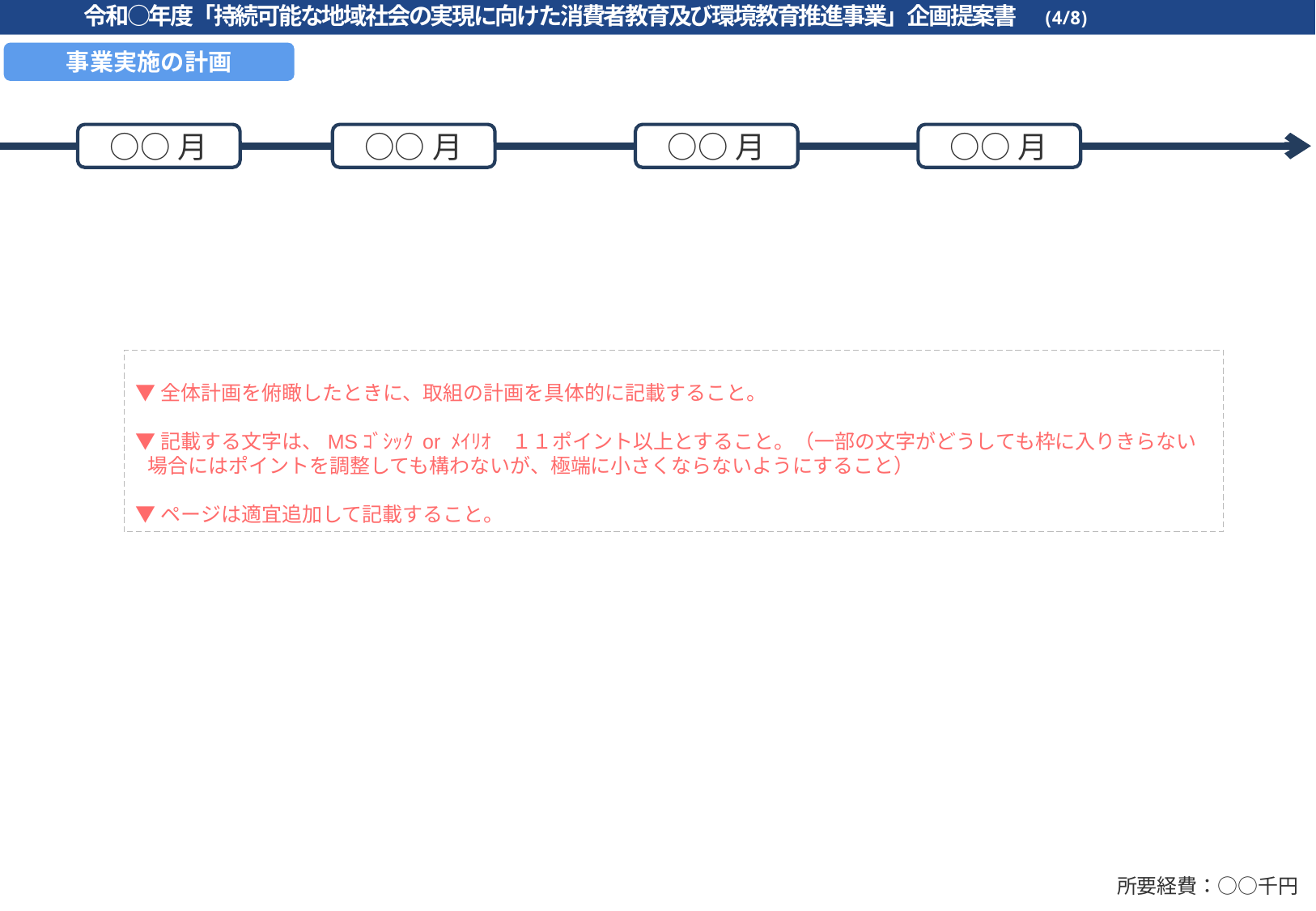

令和○年度「持続可能な地域社会の実現に向けた消費者教育及び環境教育推進事業」企画提案書　(4/8)
事業実施の計画
○○月
○○月
○○月
○○月

　　　　　　　　　　所要経費：○○千円

▼全体計画を俯瞰したときに、取組の計画を具体的に記載すること。

▼記載する文字は、MSｺﾞｼｯｸ or ﾒｲﾘｵ　１１ポイント以上とすること。（一部の文字がどうしても枠に入りきらない場合にはポイントを調整しても構わないが、極端に小さくならないようにすること）

▼ページは適宜追加して記載すること。